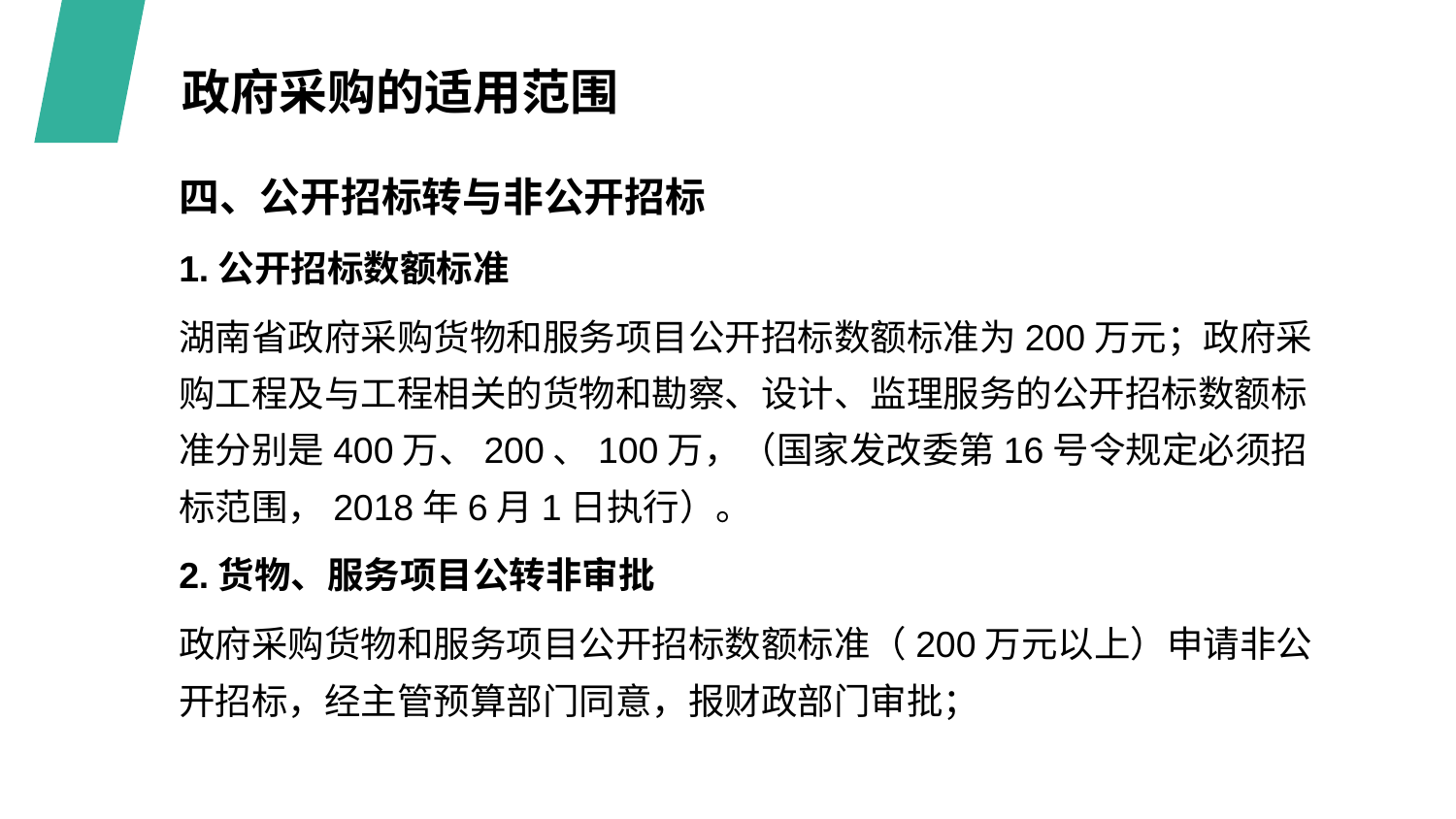

政府采购的适用范围
四、公开招标转与非公开招标
1.公开招标数额标准
湖南省政府采购货物和服务项目公开招标数额标准为200万元；政府采购工程及与工程相关的货物和勘察、设计、监理服务的公开招标数额标准分别是400万、200、100万，（国家发改委第16号令规定必须招标范围，2018年6月1日执行）。
2.货物、服务项目公转非审批
政府采购货物和服务项目公开招标数额标准（200万元以上）申请非公开招标，经主管预算部门同意，报财政部门审批；